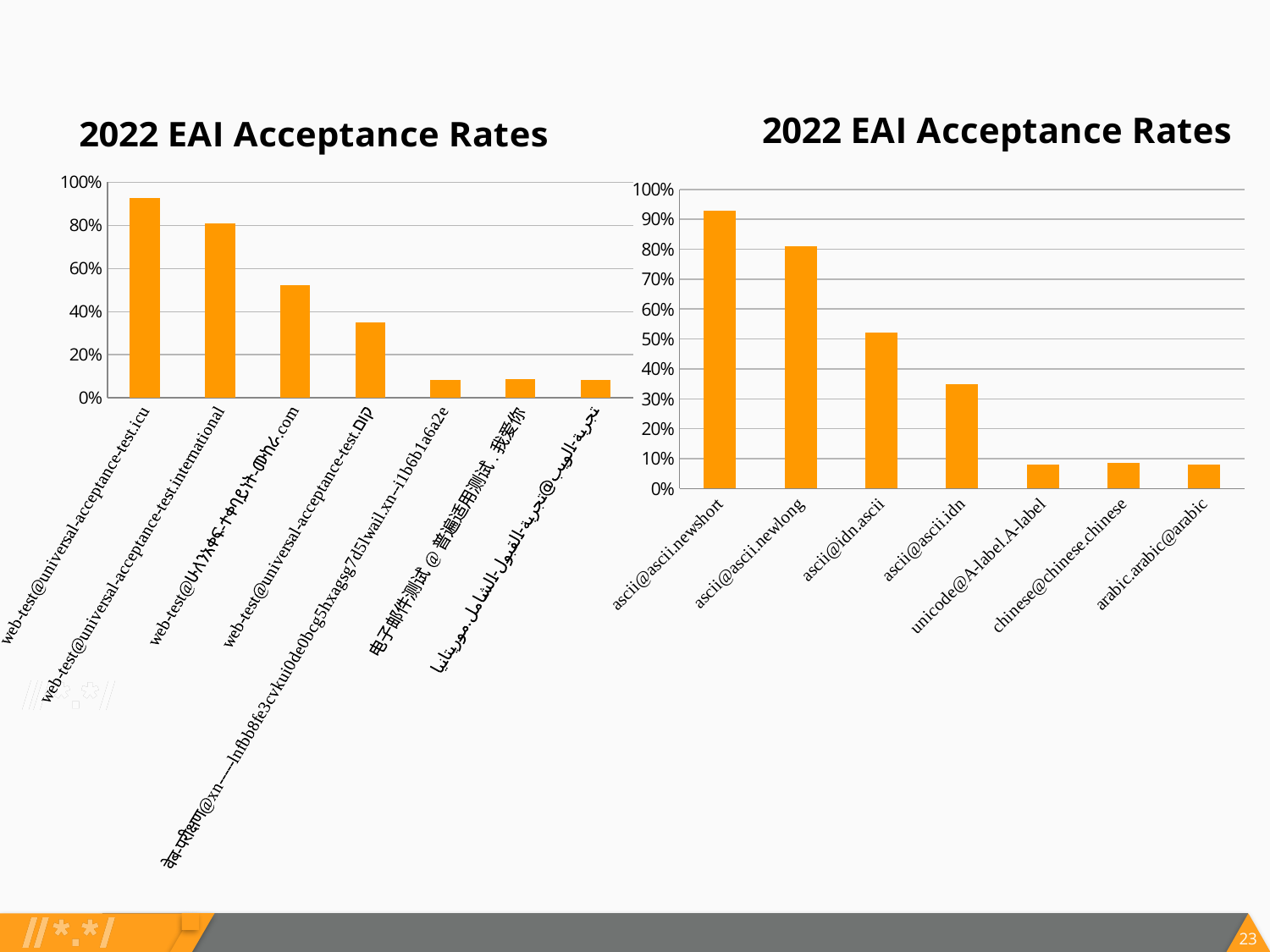

### Chart: 2022 EAI Acceptance Rates

| Category |  |
|---|---|
| web-test@universal-acceptance-test.icu | 0.927860696517413 |
| web-test@universal-acceptance-test.international | 0.808955223880597 |
|  web-test@ሁለንአቀፍ-ተቀባይነት-ሙከራ.com | 0.5223880597014925 |
|  web-test@universal-acceptance-test.קום | 0.34875621890547265 |
| वेब-परीक्षण@xn-----lnfbb8fe3cvkui0de0bcg5hxagsg7d5lwail.xn--i1b6b1a6a2e | 0.08109452736318408 |
| 电子邮件测试@普遍适用测试.我爱你 | 0.08706467661691543 |
| تجربة-الويب@تجربة-القبول-الشامل.موريتانيا | 0.08159203980099503 |

### Chart: 2022 EAI Acceptance Rates

| Category |  |
|---|---|
| ascii@ascii.newshort | 0.927860696517413 |
| ascii@ascii.newlong | 0.808955223880597 |
| ascii@idn.ascii | 0.5223880597014925 |
| ascii@ascii.idn | 0.34875621890547265 |
| unicode@A-label.A-label | 0.08109452736318408 |
| chinese@chinese.chinese | 0.08706467661691543 |
| arabic.arabic@arabic | 0.08159203980099503 |